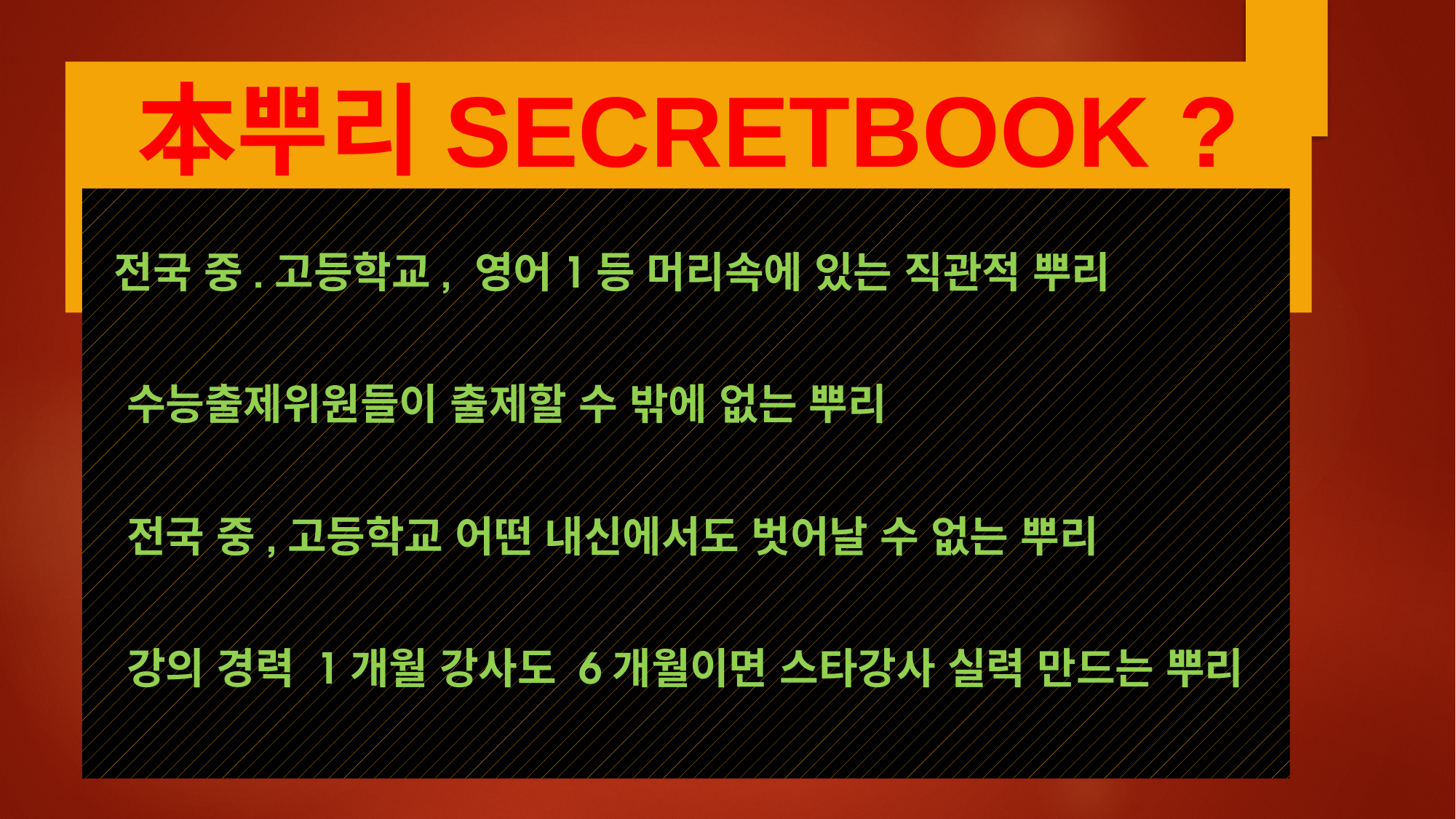

本뿌리SECRETBOOK ?

  전국 중.고등학교, 영어1등 머리속에 있는 직관적 뿌리

  수능출제위원들이 출제할 수 밖에 없는 뿌리

  전국 중,고등학교 어떤 내신에서도 벗어날 수 없는 뿌리

  강의 경력 1개월 강사도 6개월이면 스타강사 실력 만드는 뿌리